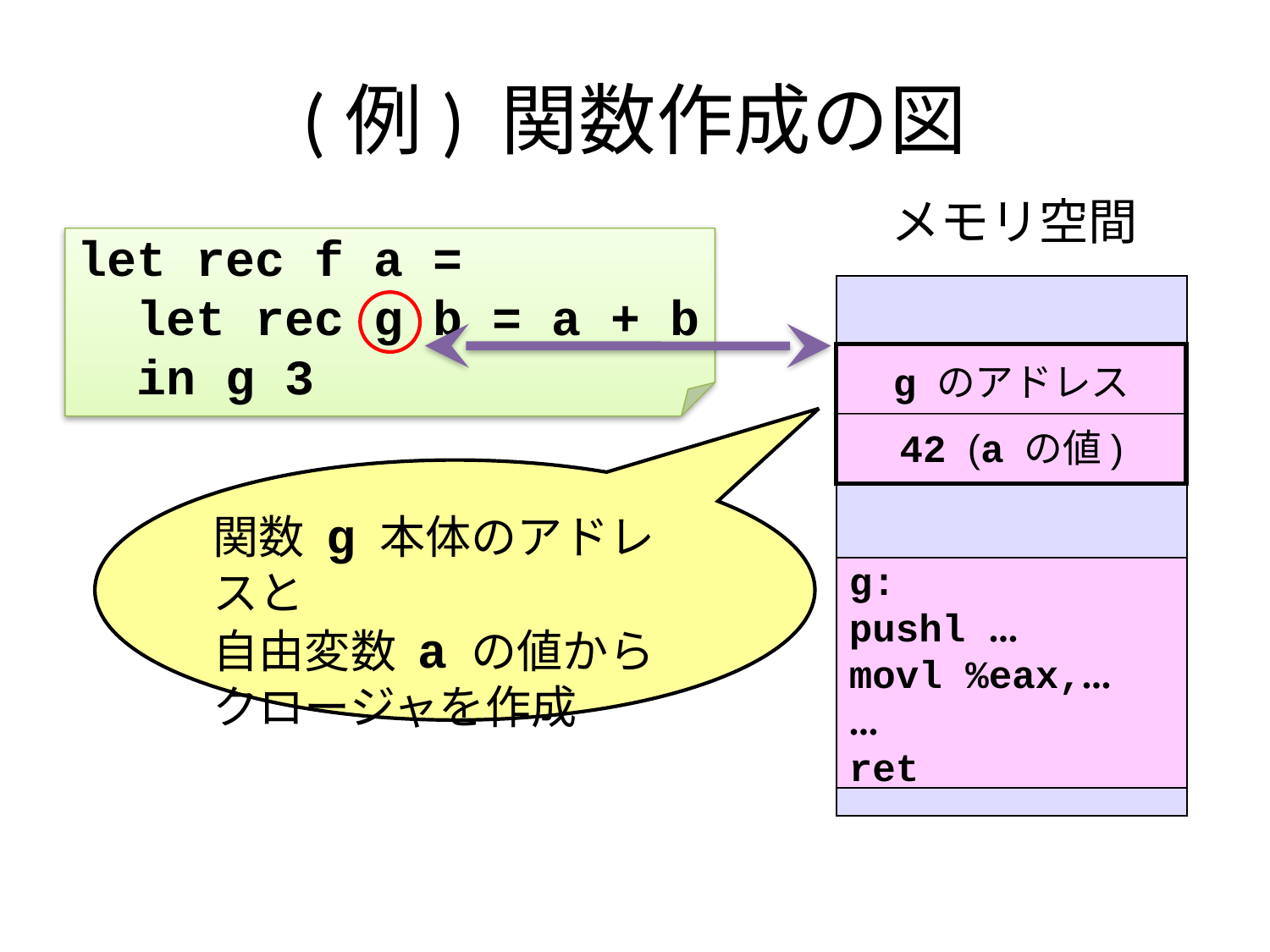

# (例) 関数作成の図
メモリ空間

let rec f a =
  let rec g b = a + b
  in g 3

g のアドレス
42  (a の値)

関数 g 本体のアドレスと
自由変数 a の値から
クロージャを作成
g:
pushl ...
movl %eax,...
...
ret